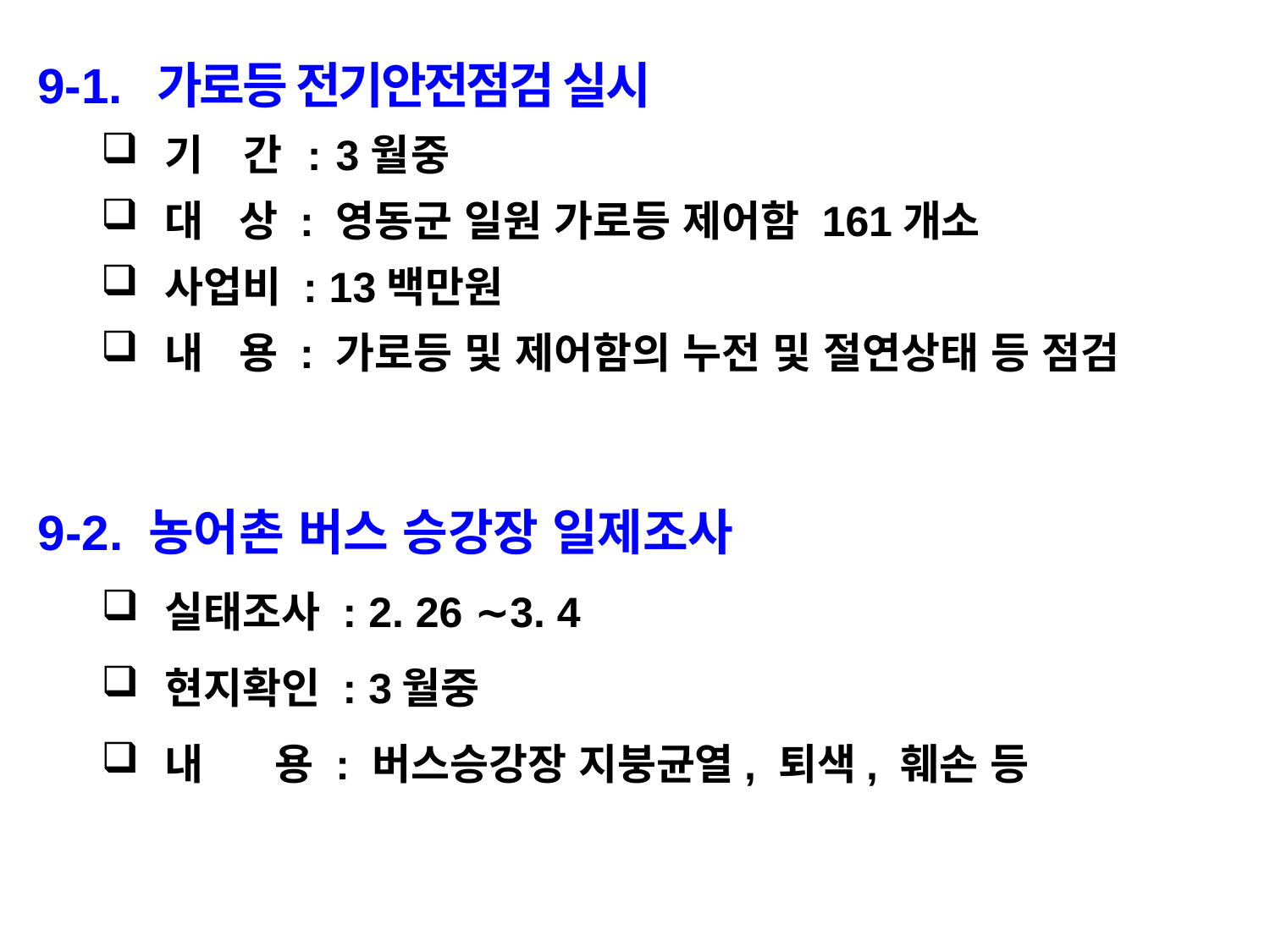

9-1.  가로등 전기안전점검 실시
기   간 : 3월중
대   상 : 영동군 일원 가로등 제어함 161개소
사업비 : 13백만원
내   용 : 가로등 및 제어함의 누전 및 절연상태 등 점검

9-2. 농어촌 버스 승강장 일제조사
실태조사 : 2. 26 ∼3. 4
현지확인 : 3월중
내      용 : 버스승강장 지붕균열, 퇴색, 훼손 등